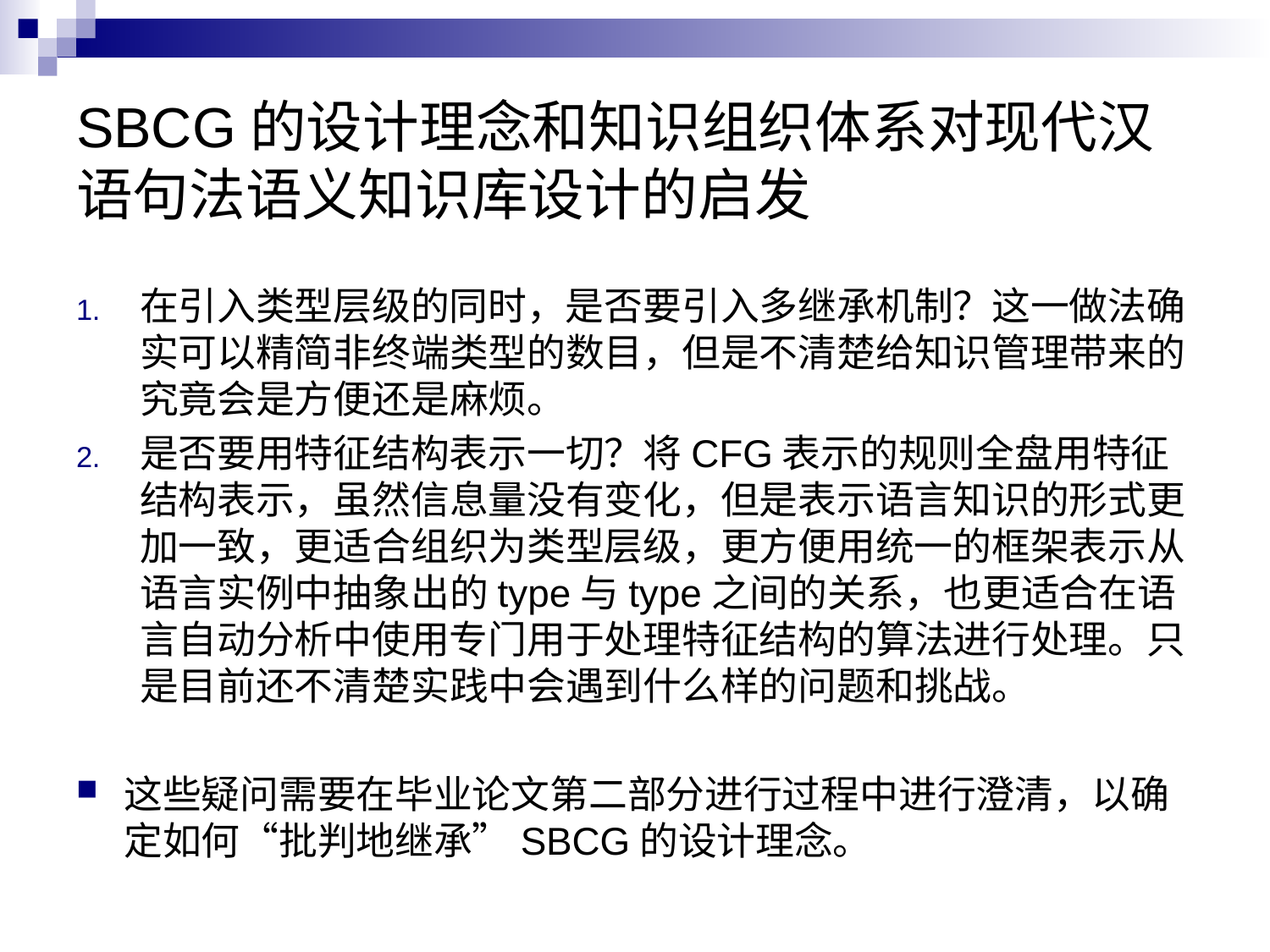

# SBCG的设计理念和知识组织体系对现代汉语句法语义知识库设计的启发
在引入类型层级的同时，是否要引入多继承机制？这一做法确实可以精简非终端类型的数目，但是不清楚给知识管理带来的究竟会是方便还是麻烦。
是否要用特征结构表示一切？将CFG表示的规则全盘用特征结构表示，虽然信息量没有变化，但是表示语言知识的形式更加一致，更适合组织为类型层级，更方便用统一的框架表示从语言实例中抽象出的type与type之间的关系，也更适合在语言自动分析中使用专门用于处理特征结构的算法进行处理。只是目前还不清楚实践中会遇到什么样的问题和挑战。

这些疑问需要在毕业论文第二部分进行过程中进行澄清，以确定如何“批判地继承”SBCG的设计理念。